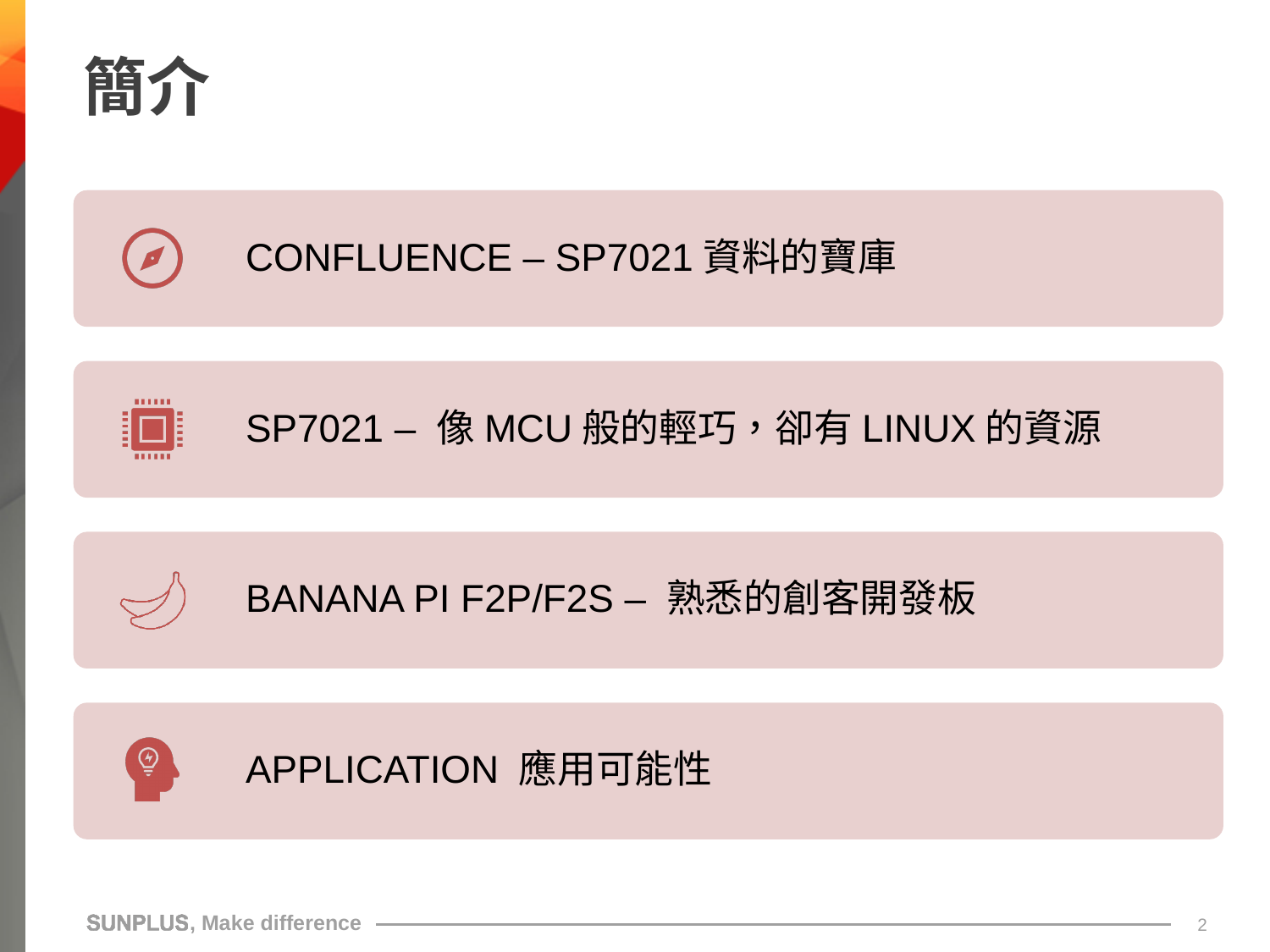

# 簡介
CONFLUENCE – SP7021資料的寶庫
SP7021 – 像MCU般的輕巧，卻有LINUX的資源
BANANA PI F2P/F2S – 熟悉的創客開發板
APPLICATION 應用可能性
2